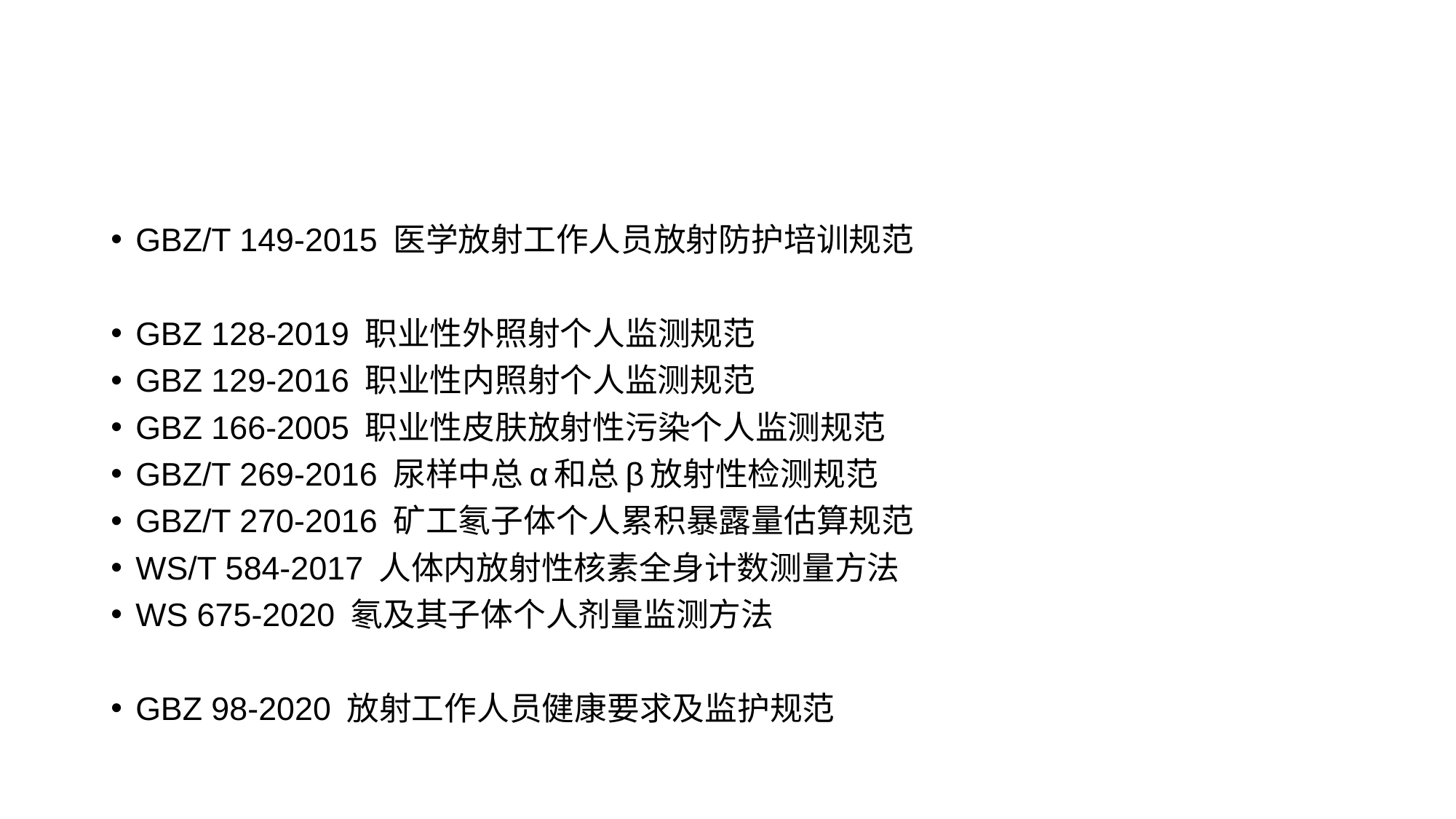

#
GBZ/T 149-2015 医学放射工作人员放射防护培训规范

GBZ 128-2019 职业性外照射个人监测规范
GBZ 129-2016 职业性内照射个人监测规范
GBZ 166-2005 职业性皮肤放射性污染个人监测规范
GBZ/T 269-2016 尿样中总α和总β放射性检测规范
GBZ/T 270-2016 矿工氡子体个人累积暴露量估算规范
WS/T 584-2017 人体内放射性核素全身计数测量方法
WS 675-2020 氡及其子体个人剂量监测方法

GBZ 98-2020 放射工作人员健康要求及监护规范